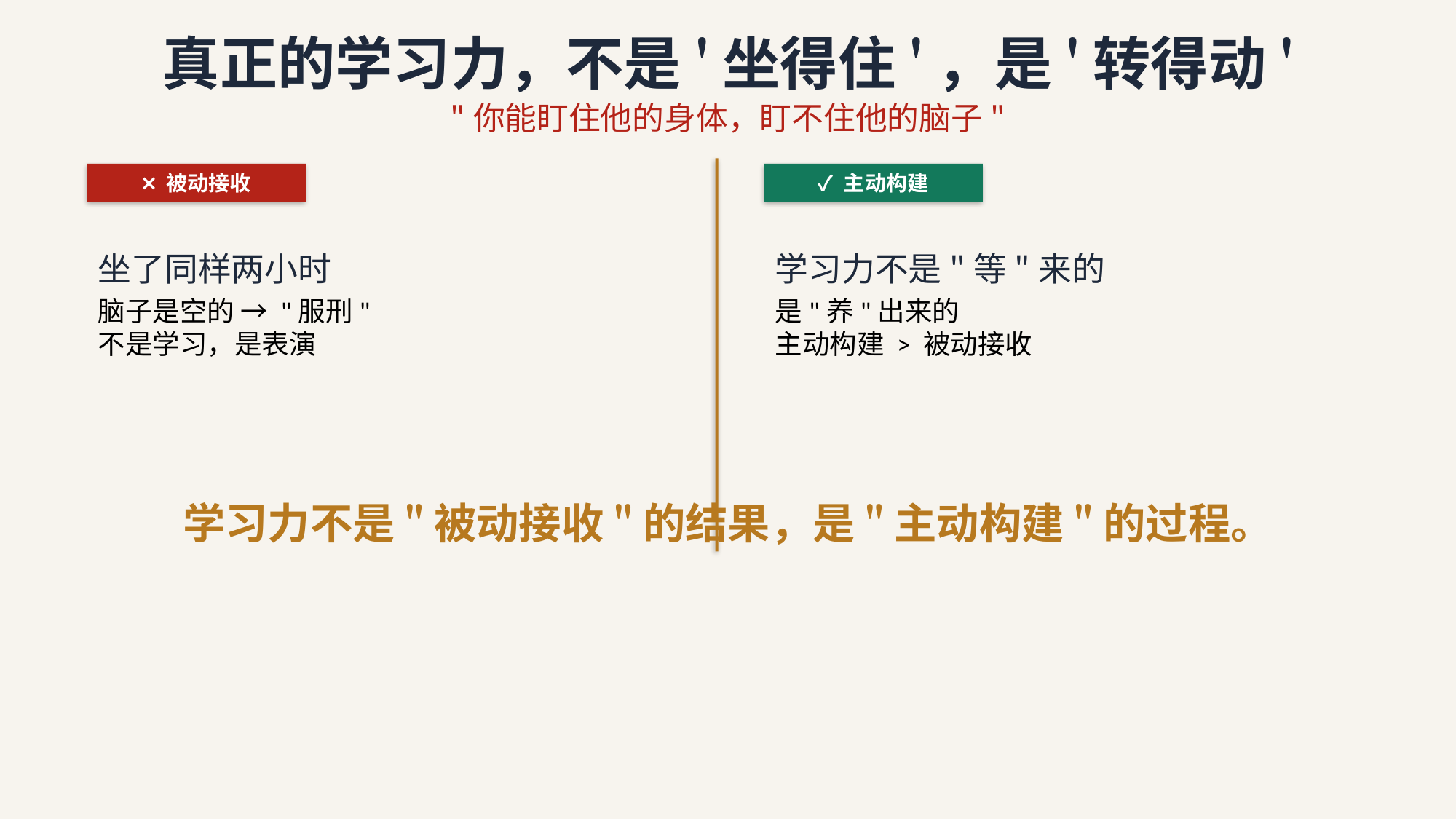

真正的学习力，不是'坐得住'，是'转得动'
"你能盯住他的身体，盯不住他的脑子"

❌ 被动接收
✓ 主动构建
坐了同样两小时
脑子是空的 → "服刑"
不是学习，是表演
学习力不是"等"来的
是"养"出来的
主动构建 > 被动接收
学习力不是"被动接收"的结果，是"主动构建"的过程。